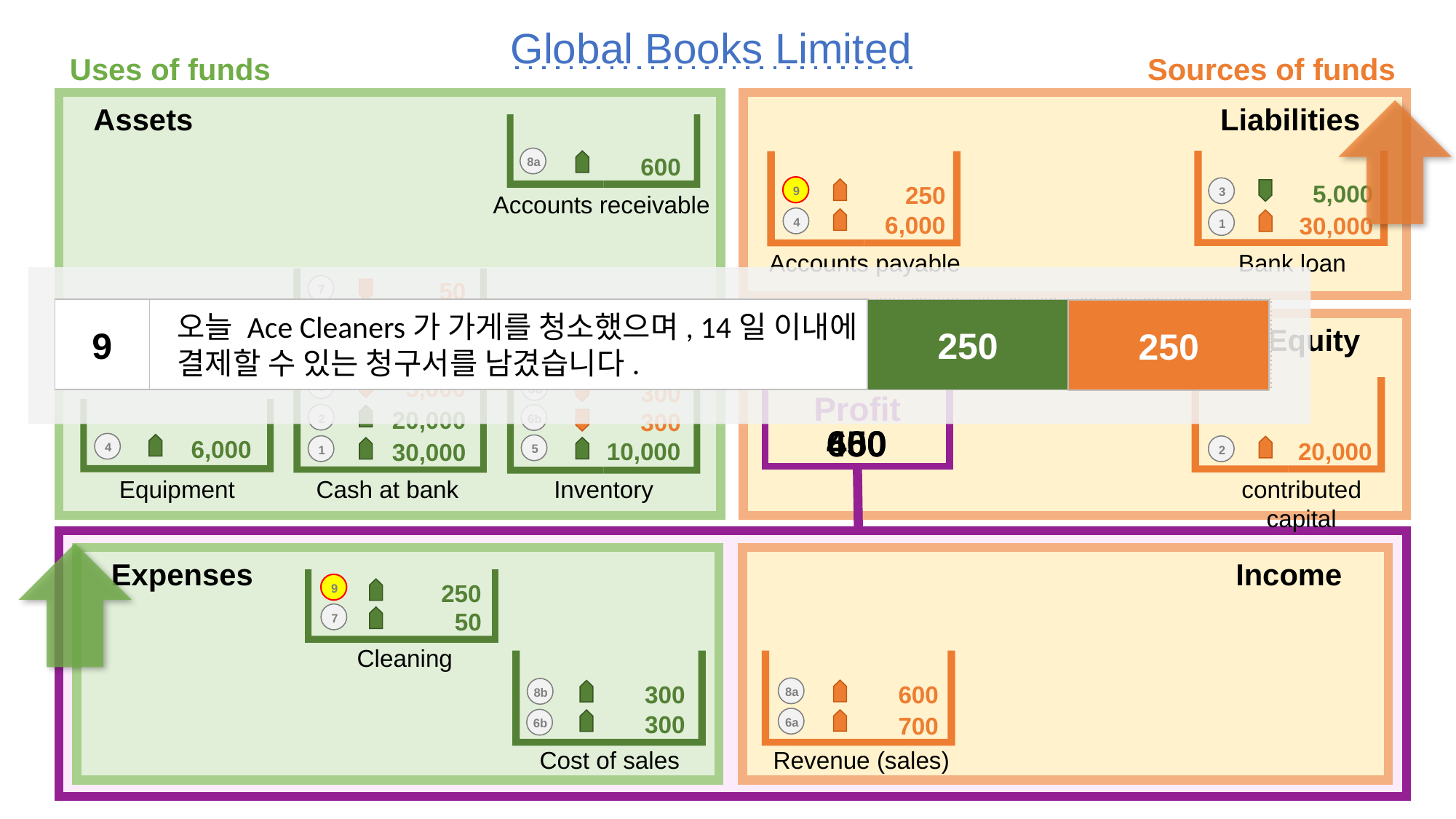

Global Books Limited
Uses of funds
Sources of funds
_Assets
Liabilities_
Equity_
Profit

_Expenses
Income_

600

8a

5,000
250

9

3

Accounts receivable
6,000
30,000

4

1

Accounts payable
Bank loan

50

7

9
Cleaning
250
Accounts payable
250
오늘 Ace Cleaners가 가게를 청소했으며, 14일 이내에 결제할 수 있는 청구서를 남겼습니다.
250
250
700

6a

10,000

5

5,000
300

3

8b

20,000
300

2

6b

650
400

6,000
20,000
10,000
30,000

4

5

1

2

Equipment
Cash at bank
Inventory
contributed capital

250

9

50

7

Cleaning

600
300

8a

8b

300
700

6a

6b

Cost of sales
Revenue (sales)